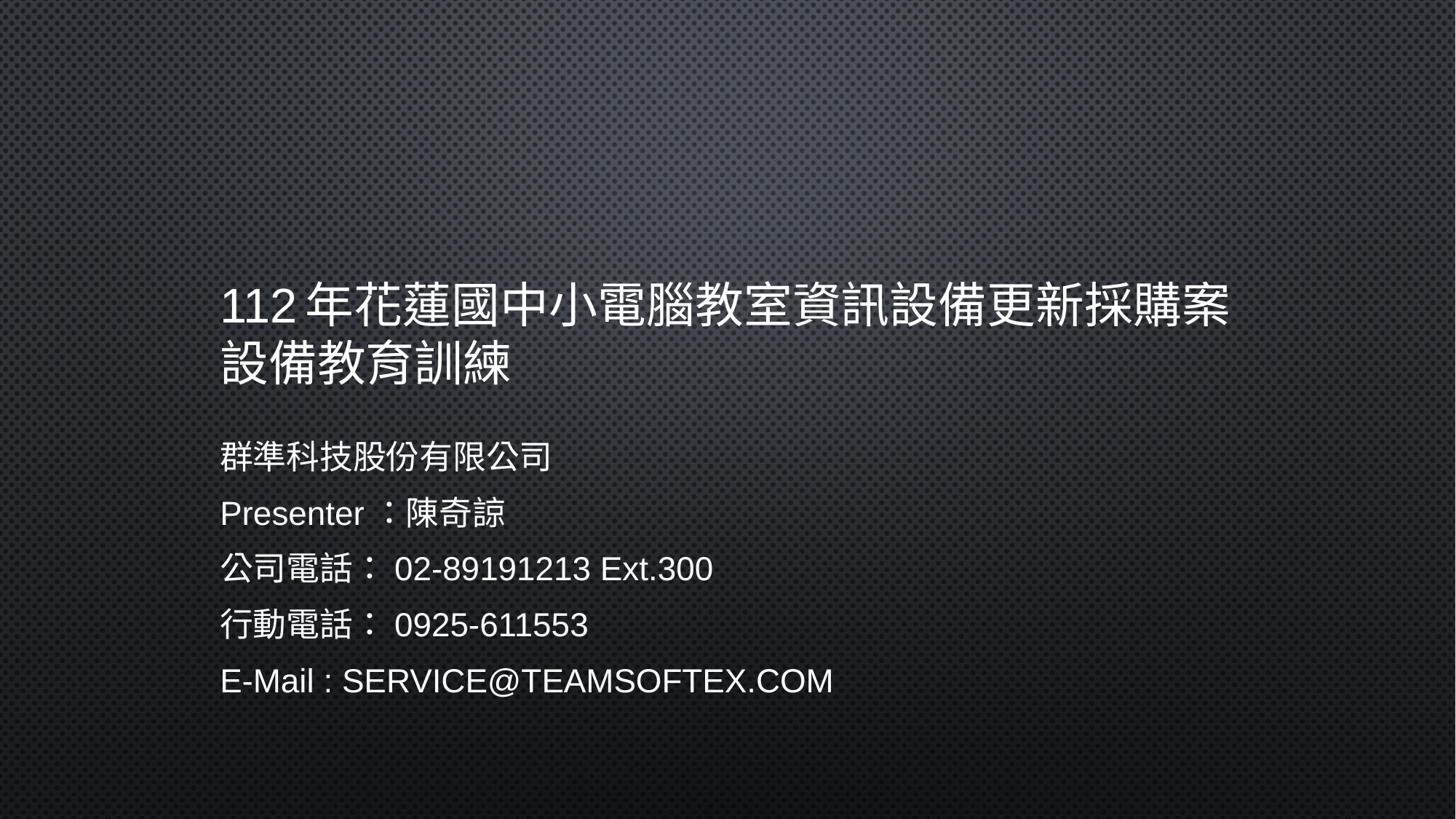

# 112年花蓮國中小電腦教室資訊設備更新採購案 設備教育訓練
群準科技股份有限公司
Presenter：陳奇諒
公司電話：02-89191213 Ext.300
行動電話：0925-611553
E-Mail : SERVICE@TEAMSOFTEX.COM